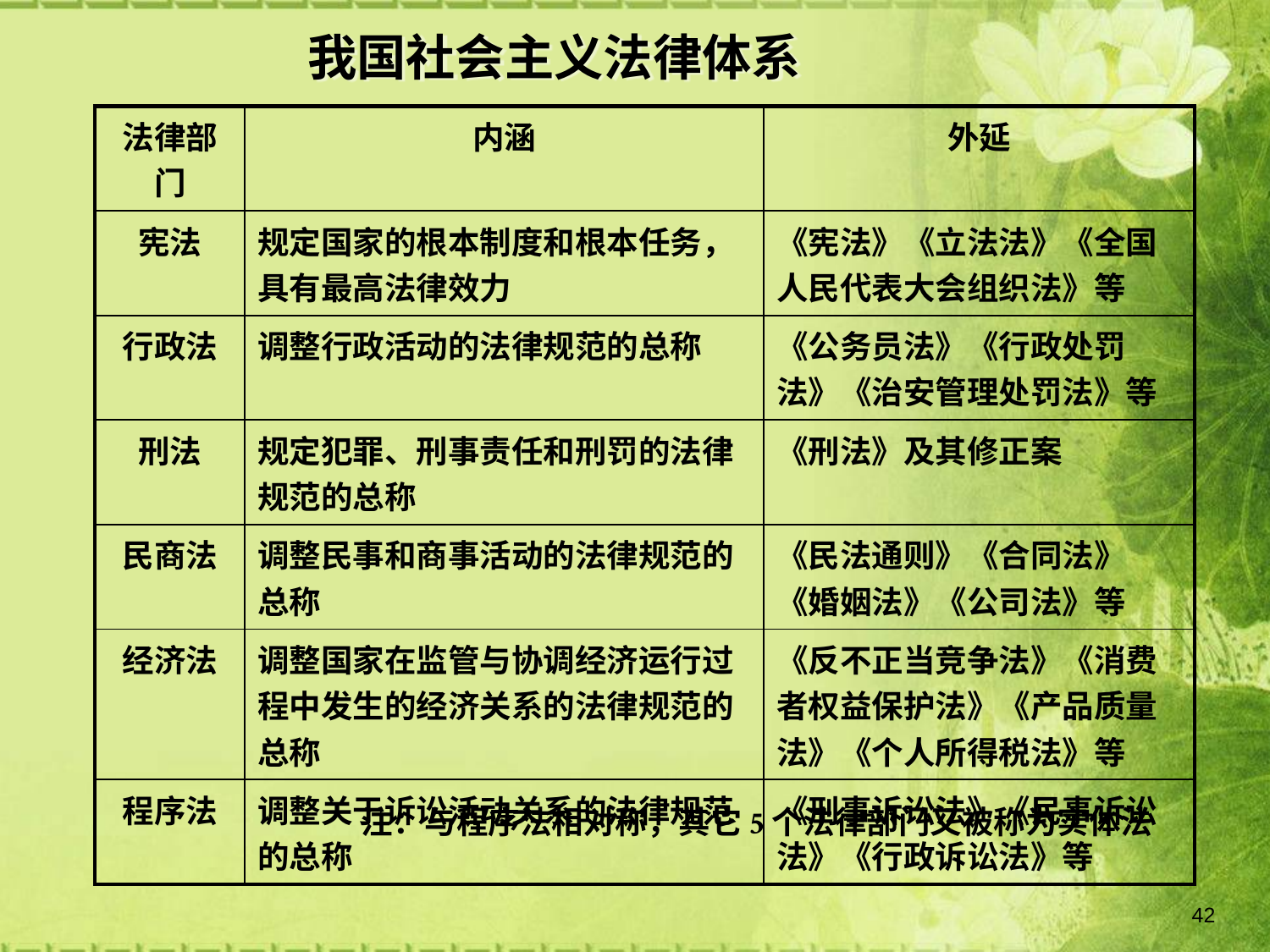

我国社会主义法律体系
| 法律部门 | 内涵 | 外延 |
| --- | --- | --- |
| 宪法 | 规定国家的根本制度和根本任务，具有最高法律效力 | 《宪法》《立法法》《全国人民代表大会组织法》等 |
| 行政法 | 调整行政活动的法律规范的总称 | 《公务员法》《行政处罚法》《治安管理处罚法》等 |
| 刑法 | 规定犯罪、刑事责任和刑罚的法律规范的总称 | 《刑法》及其修正案 |
| 民商法 | 调整民事和商事活动的法律规范的总称 | 《民法通则》《合同法》《婚姻法》《公司法》等 |
| 经济法 | 调整国家在监管与协调经济运行过程中发生的经济关系的法律规范的总称 | 《反不正当竞争法》《消费者权益保护法》《产品质量法》《个人所得税法》等 |
| 程序法 | 调整关于诉讼活动关系的法律规范的总称 | 《刑事诉讼法》《民事诉讼法》《行政诉讼法》等 |
注：与程序法相对称，其它5个法律部门又被称为实体法
42